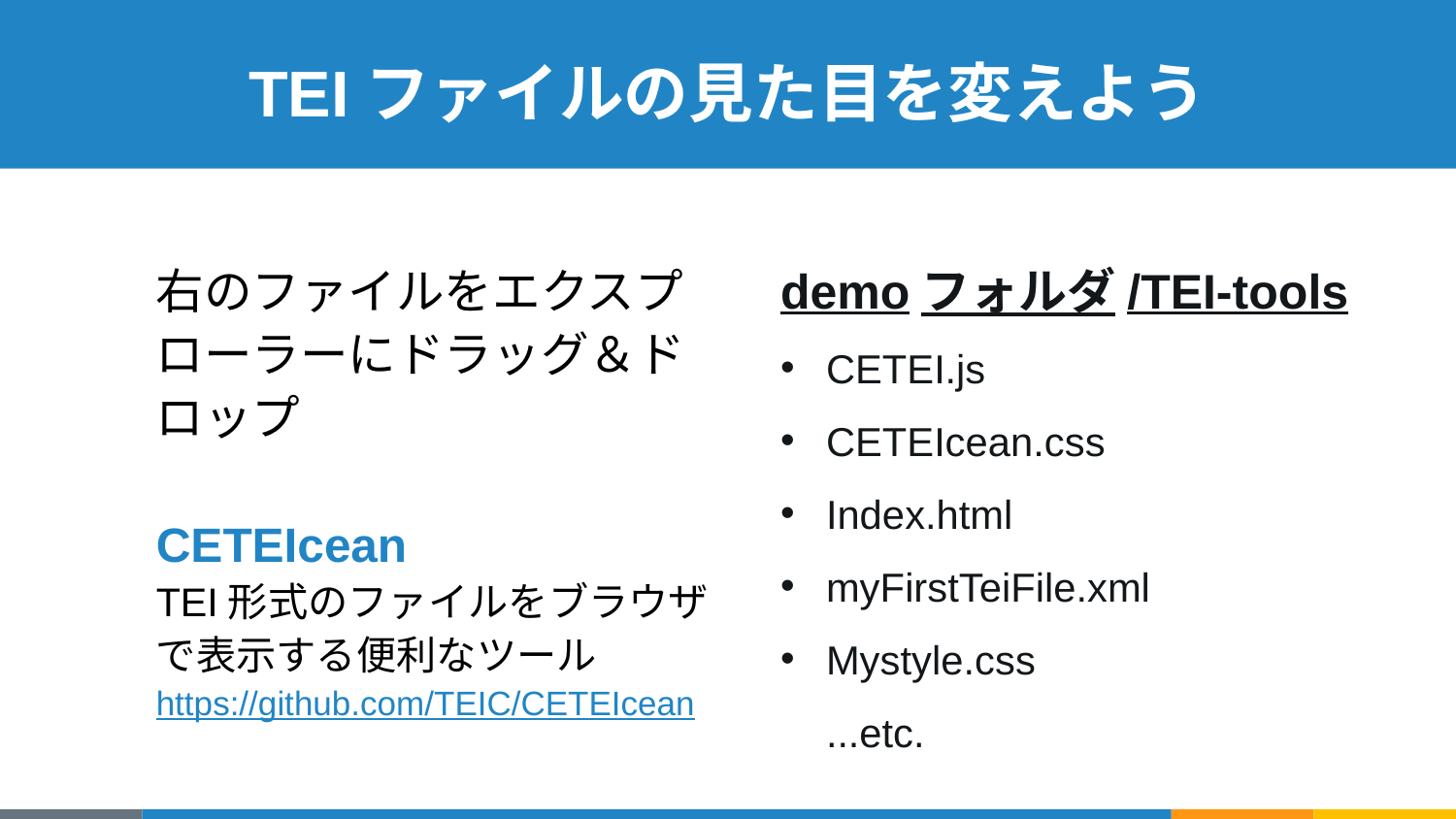

# TEIファイルの見た目を変えよう
demoフォルダ/TEI-tools
CETEI.js
CETEIcean.css
Index.html
myFirstTeiFile.xml
Mystyle.css
...etc.
右のファイルをエクスプローラーにドラッグ＆ドロップ
CETEIcean
TEI形式のファイルをブラウザで表示する便利なツール
https://github.com/TEIC/CETEIcean